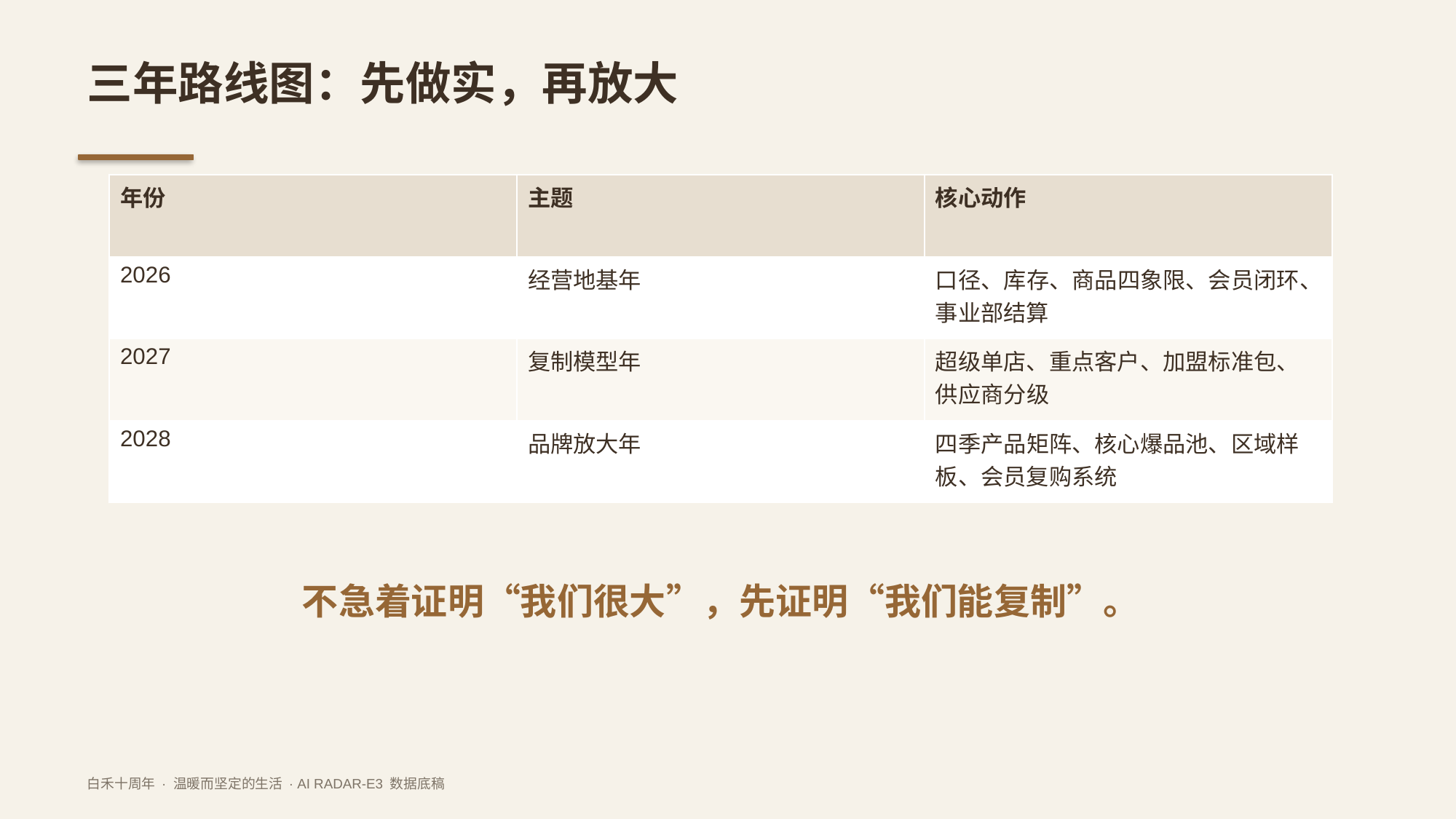

三年路线图：先做实，再放大

| 年份 | 主题 | 核心动作 |
| --- | --- | --- |
| 2026 | 经营地基年 | 口径、库存、商品四象限、会员闭环、事业部结算 |
| 2027 | 复制模型年 | 超级单店、重点客户、加盟标准包、供应商分级 |
| 2028 | 品牌放大年 | 四季产品矩阵、核心爆品池、区域样板、会员复购系统 |
不急着证明“我们很大”，先证明“我们能复制”。
白禾十周年 · 温暖而坚定的生活 · AI RADAR-E3 数据底稿